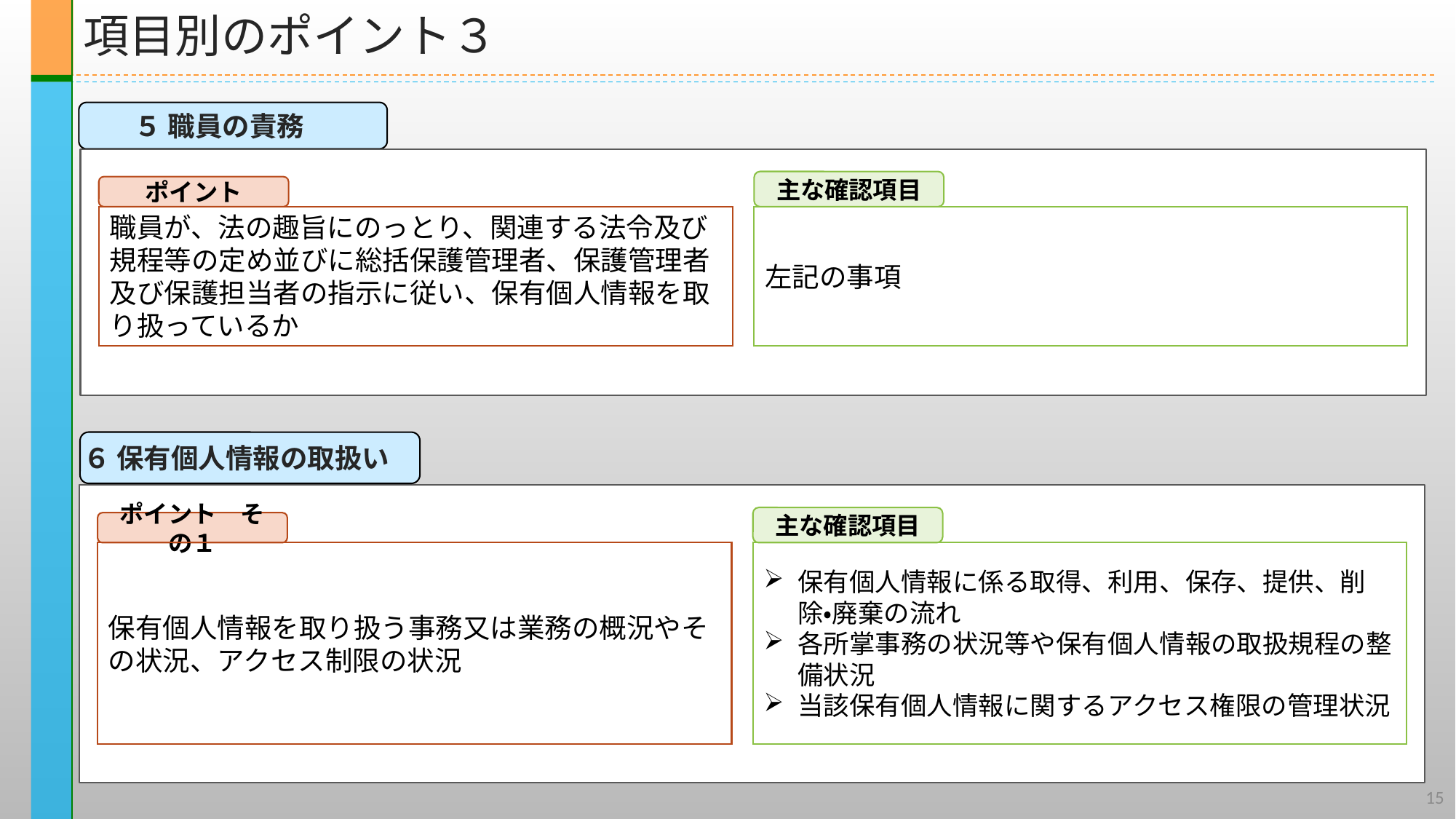

項目別のポイント３
５ 職員の責務

主な確認項目
ポイント
左記の事項
職員が、法の趣旨にのっとり、関連する法令及び規程等の定め並びに総括保護管理者、保護管理者及び保護担当者の指示に従い、保有個人情報を取り扱っているか
６ 保有個人情報の取扱い

主な確認項目
ポイント　その１
保有個人情報に係る取得、利用、保存、提供、削除・廃棄の流れ
各所掌事務の状況等や保有個人情報の取扱規程の整備状況
当該保有個人情報に関するアクセス権限の管理状況
保有個人情報を取り扱う事務又は業務の概況やその状況、アクセス制限の状況
15